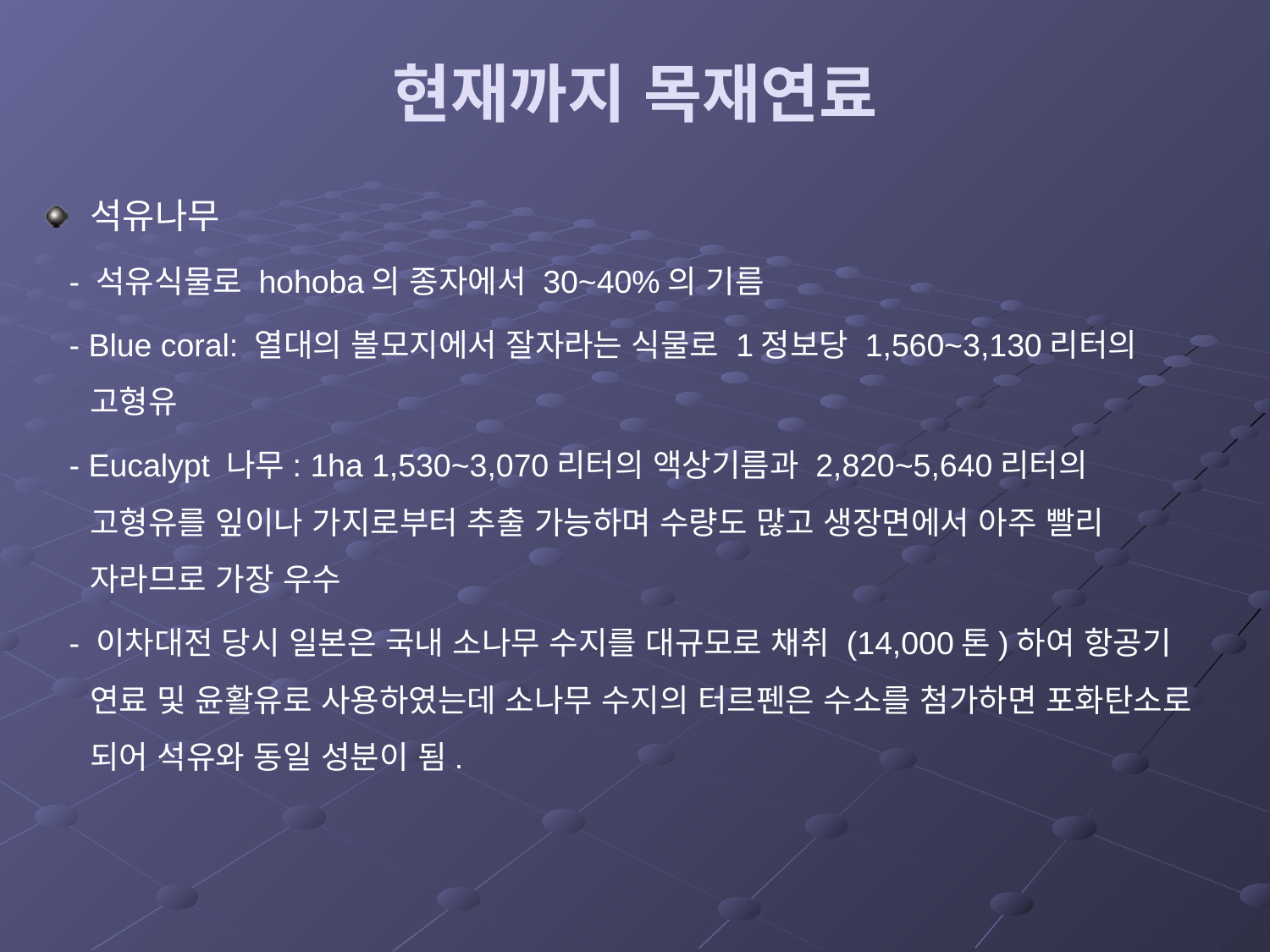

# 현재까지 목재연료
석유나무
   - 석유식물로 hohoba의 종자에서 30~40%의 기름
   - Blue coral: 열대의 볼모지에서 잘자라는 식물로 1정보당 1,560~3,130리터의 고형유
   - Eucalypt 나무: 1ha 1,530~3,070리터의 액상기름과 2,820~5,640리터의 고형유를 잎이나 가지로부터 추출 가능하며 수량도 많고 생장면에서 아주 빨리 자라므로 가장 우수
   - 이차대전 당시 일본은 국내 소나무 수지를 대규모로 채취 (14,000톤)하여 항공기 연료 및 윤활유로 사용하였는데 소나무 수지의 터르펜은 수소를 첨가하면 포화탄소로 되어 석유와 동일 성분이 됨.